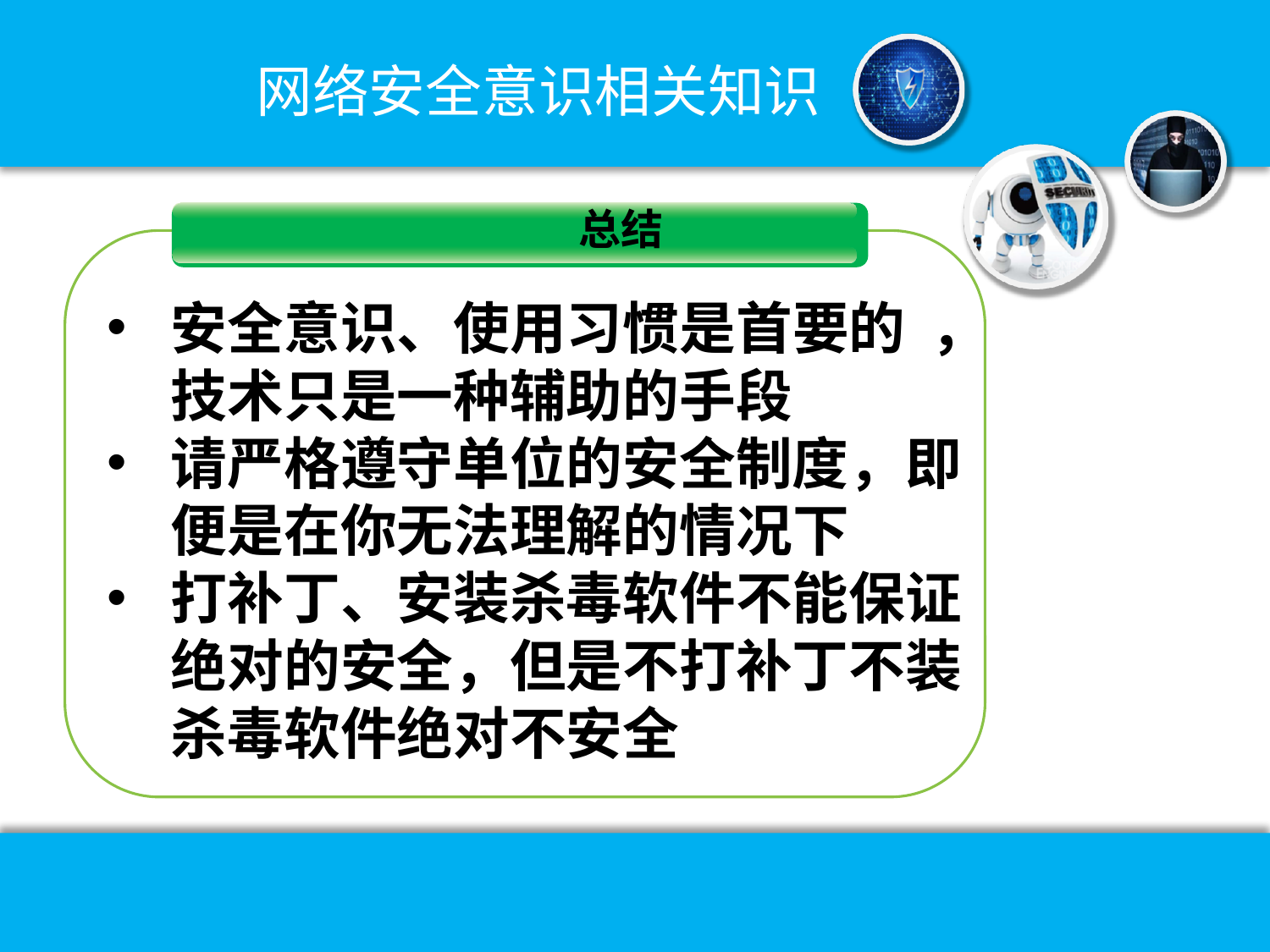

网络安全意识相关知识

总结

安全意识、使用习惯是首要的  ，技术只是一种辅助的手段
请严格遵守单位的安全制度，即便是在你无法理解的情况下
打补丁、安装杀毒软件不能保证绝对的安全，但是不打补丁不装杀毒软件绝对不安全